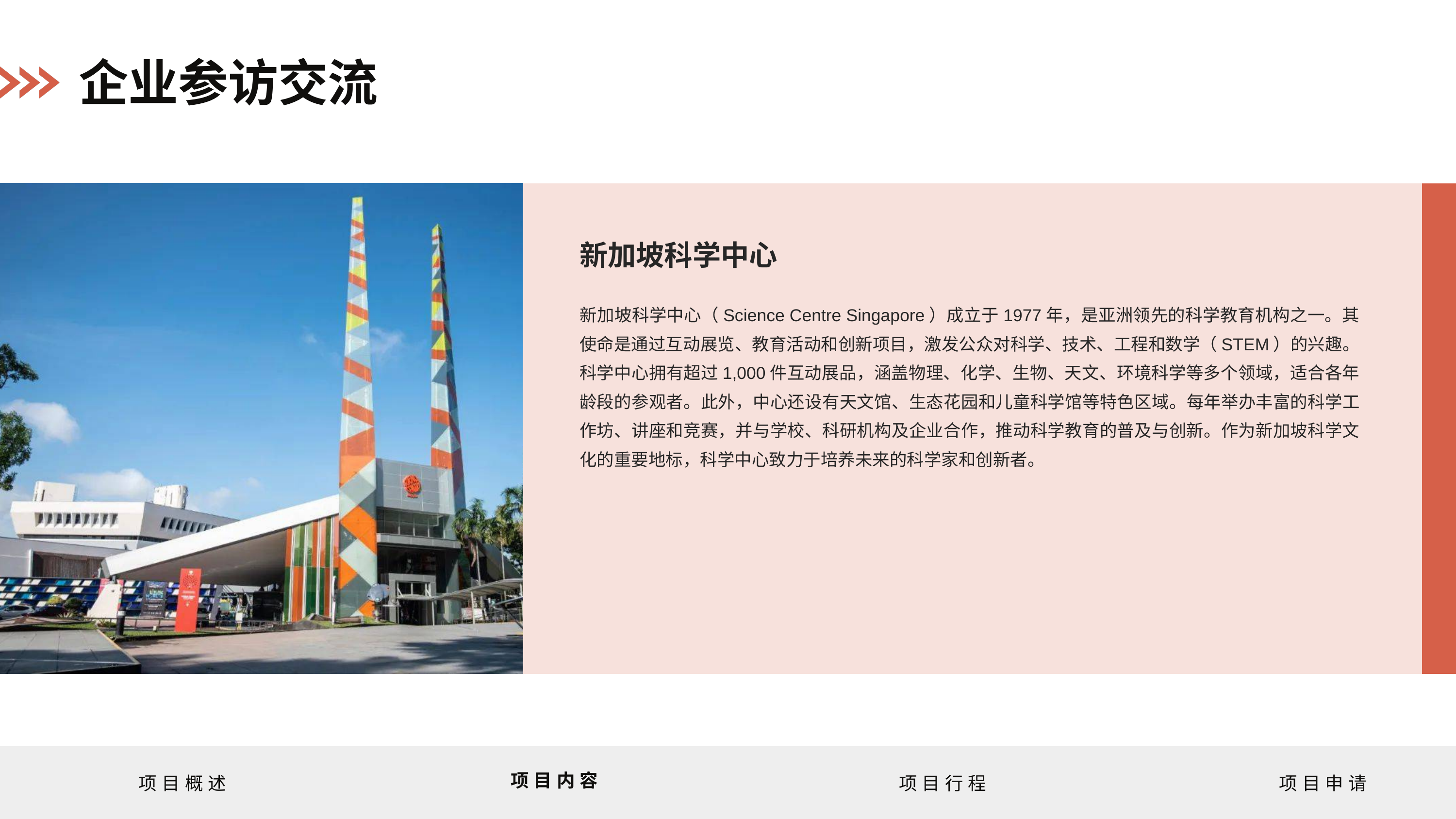

企业参访交流

新加坡科学中心
新加坡科学中心（Science Centre Singapore）成立于1977年，是亚洲领先的科学教育机构之一。其使命是通过互动展览、教育活动和创新项目，激发公众对科学、技术、工程和数学（STEM）的兴趣。科学中心拥有超过1,000件互动展品，涵盖物理、化学、生物、天文、环境科学等多个领域，适合各年龄段的参观者。此外，中心还设有天文馆、生态花园和儿童科学馆等特色区域。每年举办丰富的科学工作坊、讲座和竞赛，并与学校、科研机构及企业合作，推动科学教育的普及与创新。作为新加坡科学文化的重要地标，科学中心致力于培养未来的科学家和创新者。

项目内容
项目概述
项目行程
项目申请